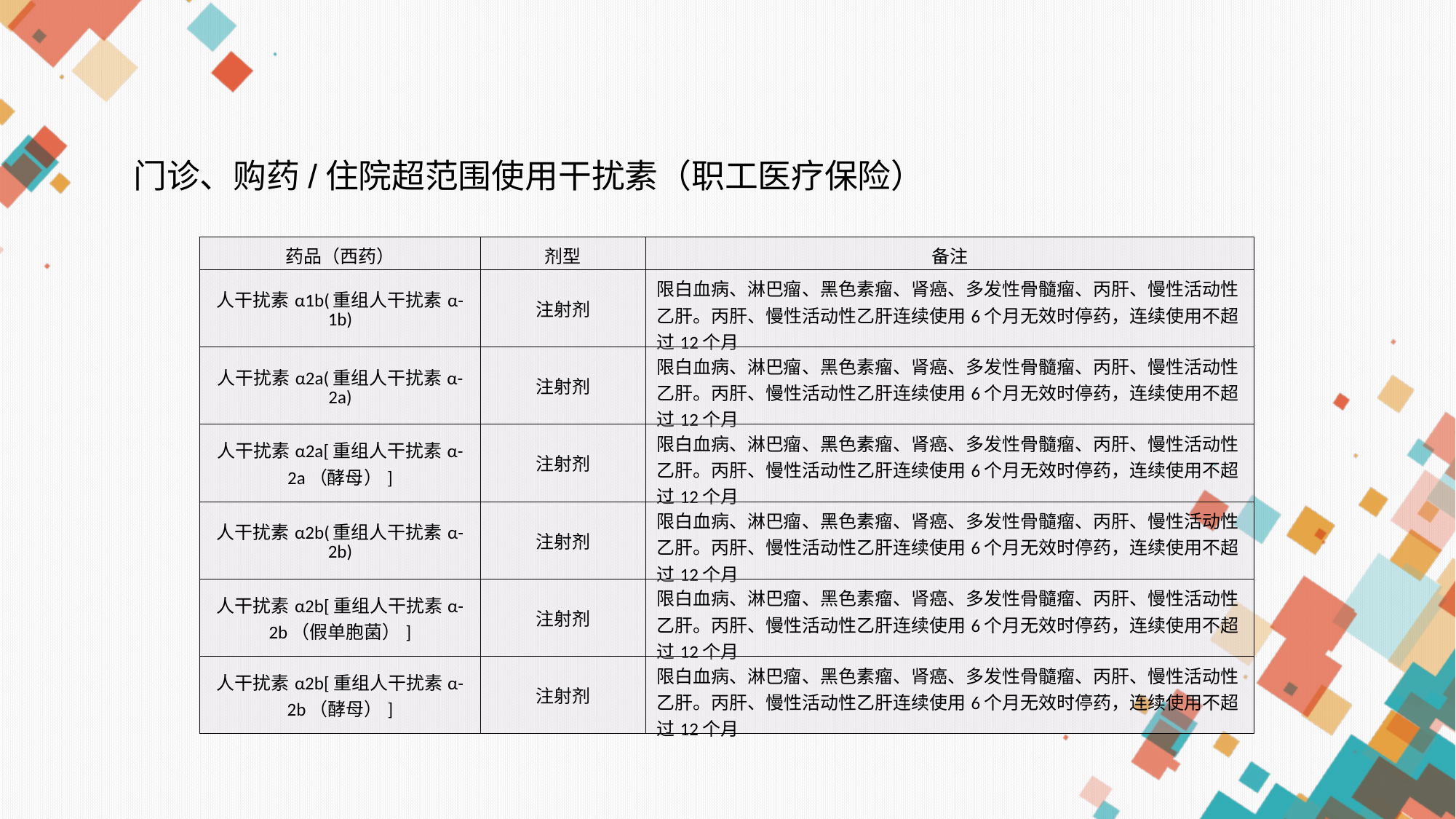

门诊、购药/住院超范围使用干扰素（职工医疗保险）
| 药品（西药） | 剂型 | 备注 |
| --- | --- | --- |
| 人干扰素α1b(重组人干扰素α-1b) | 注射剂 | 限白血病、淋巴瘤、黑色素瘤、肾癌、多发性骨髓瘤、丙肝、慢性活动性乙肝。丙肝、慢性活动性乙肝连续使用6个月无效时停药，连续使用不超过12个月 |
| 人干扰素α2a(重组人干扰素α-2a) | 注射剂 | 限白血病、淋巴瘤、黑色素瘤、肾癌、多发性骨髓瘤、丙肝、慢性活动性乙肝。丙肝、慢性活动性乙肝连续使用6个月无效时停药，连续使用不超过12个月 |
| 人干扰素α2a[重组人干扰素α-2a（酵母）] | 注射剂 | 限白血病、淋巴瘤、黑色素瘤、肾癌、多发性骨髓瘤、丙肝、慢性活动性乙肝。丙肝、慢性活动性乙肝连续使用6个月无效时停药，连续使用不超过12个月 |
| 人干扰素α2b(重组人干扰素α-2b) | 注射剂 | 限白血病、淋巴瘤、黑色素瘤、肾癌、多发性骨髓瘤、丙肝、慢性活动性乙肝。丙肝、慢性活动性乙肝连续使用6个月无效时停药，连续使用不超过12个月 |
| 人干扰素α2b[重组人干扰素α-2b（假单胞菌）] | 注射剂 | 限白血病、淋巴瘤、黑色素瘤、肾癌、多发性骨髓瘤、丙肝、慢性活动性乙肝。丙肝、慢性活动性乙肝连续使用6个月无效时停药，连续使用不超过12个月 |
| 人干扰素α2b[重组人干扰素α-2b（酵母）] | 注射剂 | 限白血病、淋巴瘤、黑色素瘤、肾癌、多发性骨髓瘤、丙肝、慢性活动性乙肝。丙肝、慢性活动性乙肝连续使用6个月无效时停药，连续使用不超过12个月 |